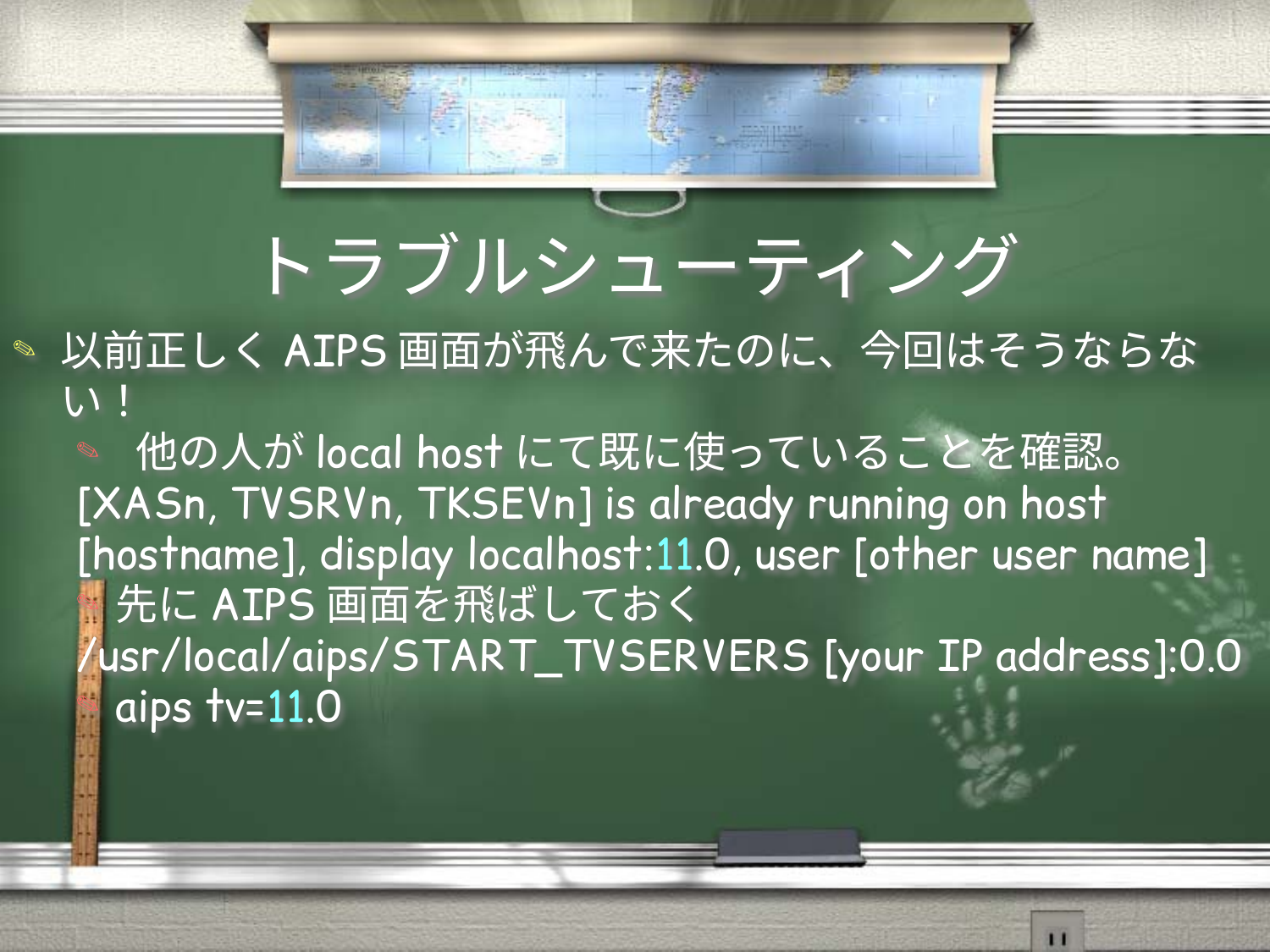

# トラブルシューティング
以前正しくAIPS画面が飛んで来たのに、今回はそうならない！
 他の人がlocal hostにて既に使っていることを確認。
[XASn, TVSRVn, TKSEVn] is already running on host
[hostname], display localhost:11.0, user [other user name]
先にAIPS画面を飛ばしておく
/usr/local/aips/START_TVSERVERS [your IP address]:0.0
aips tv=11.0